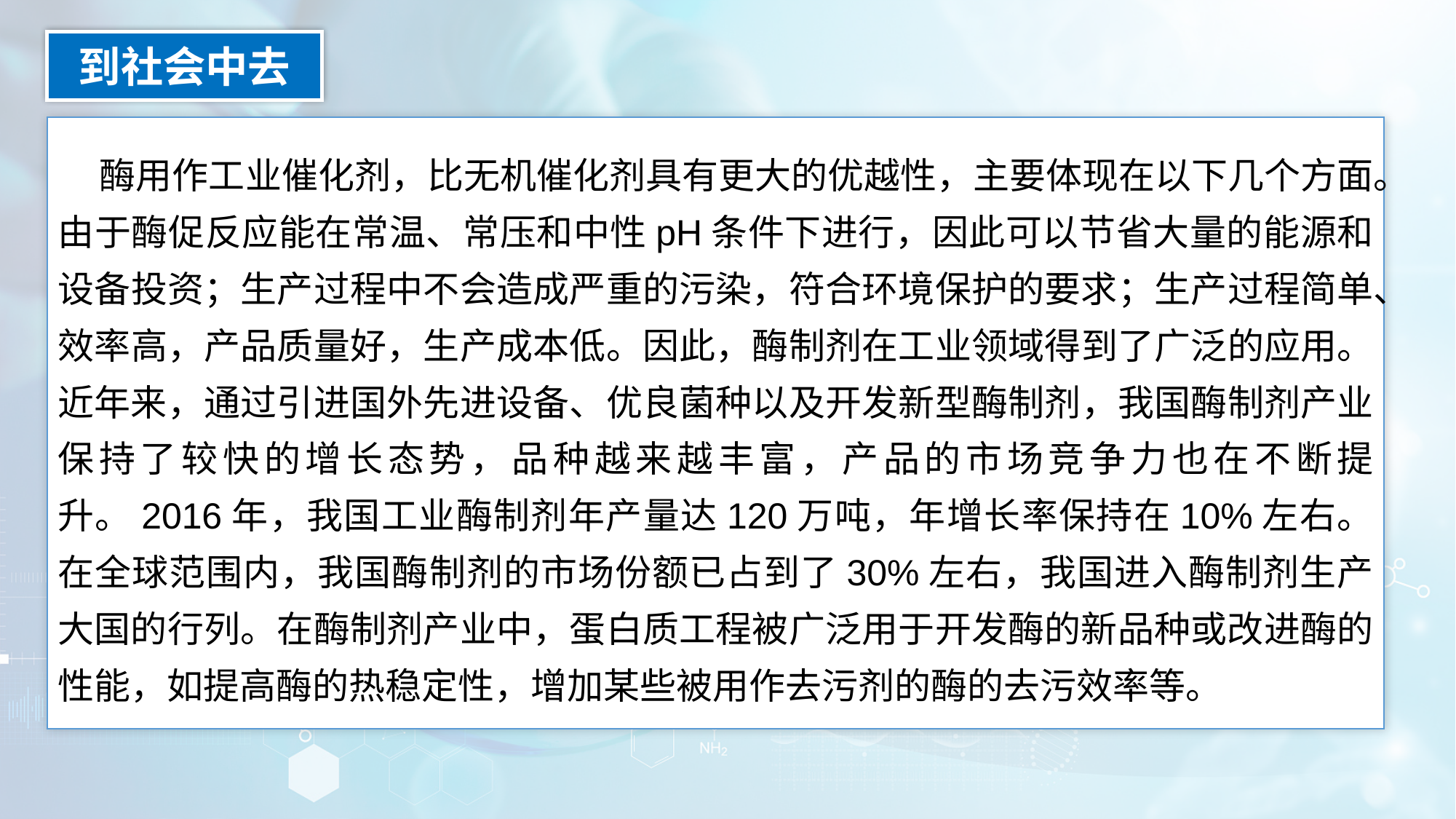

到社会中去
    酶用作工业催化剂，比无机催化剂具有更大的优越性，主要体现在以下几个方面。由于酶促反应能在常温、常压和中性pH条件下进行，因此可以节省大量的能源和设备投资；生产过程中不会造成严重的污染，符合环境保护的要求；生产过程简单、效率高，产品质量好，生产成本低。因此，酶制剂在工业领域得到了广泛的应用。近年来，通过引进国外先进设备、优良菌种以及开发新型酶制剂，我国酶制剂产业保持了较快的增长态势，品种越来越丰富，产品的市场竞争力也在不断提升。2016年，我国工业酶制剂年产量达120万吨，年增长率保持在10%左右。在全球范围内，我国酶制剂的市场份额已占到了30%左右，我国进入酶制剂生产大国的行列。在酶制剂产业中，蛋白质工程被广泛用于开发酶的新品种或改进酶的性能，如提高酶的热稳定性，增加某些被用作去污剂的酶的去污效率等。